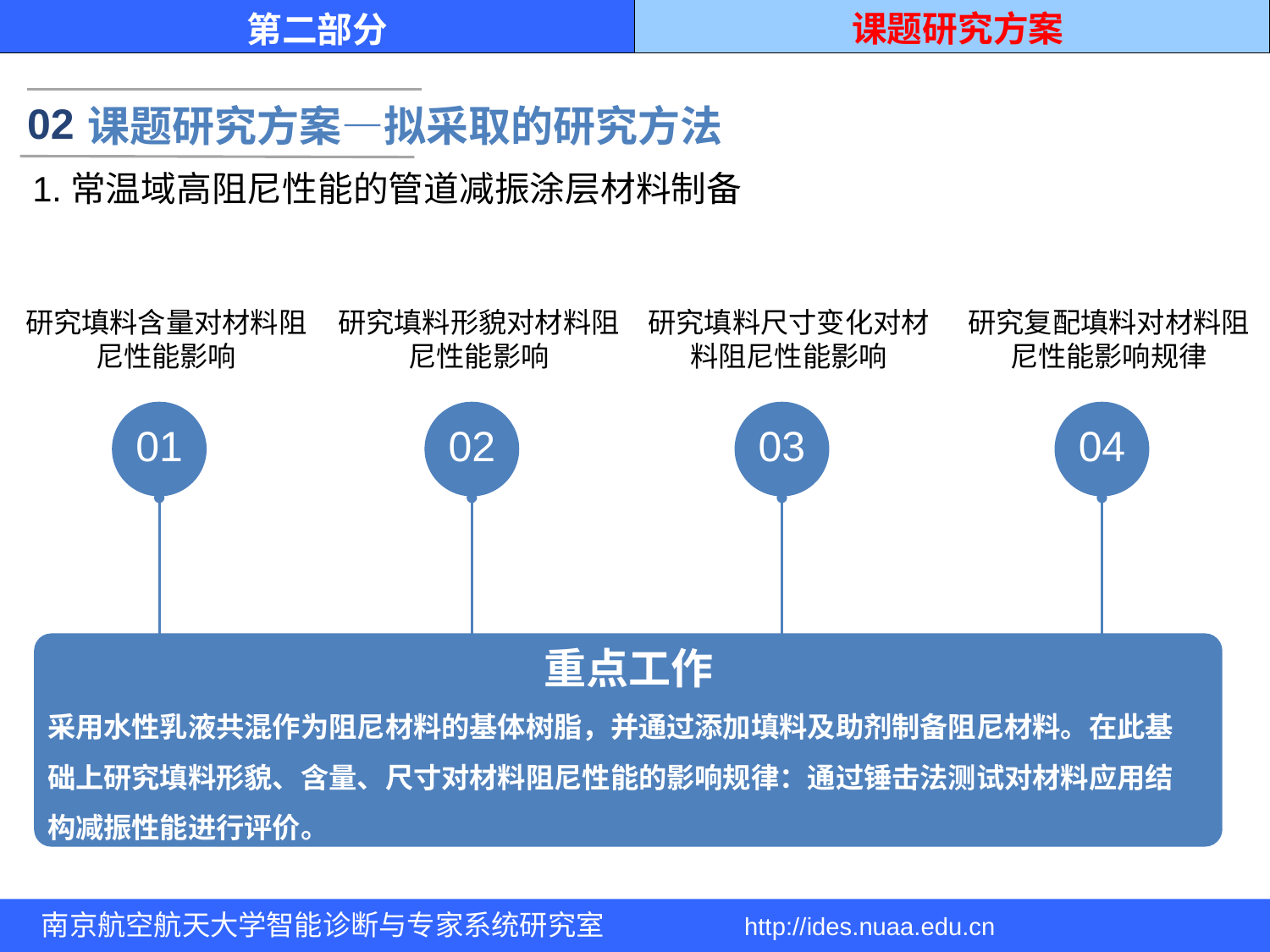

课题研究方案
第二部分
02
课题研究方案—拟采取的研究方法
1.常温域高阻尼性能的管道减振涂层材料制备
研究复配填料对材料阻尼性能影响规律
研究填料形貌对材料阻尼性能影响
研究填料含量对材料阻尼性能影响
研究填料尺寸变化对材料阻尼性能影响

04
01
02
03

重点工作
采用水性乳液共混作为阻尼材料的基体树脂，并通过添加填料及助剂制备阻尼材料。在此基础上研究填料形貌、含量、尺寸对材料阻尼性能的影响规律：通过锤击法测试对材料应用结构减振性能进行评价。
南京航空航天大学智能诊断与专家系统研究室                 http://ides.nuaa.edu.cn